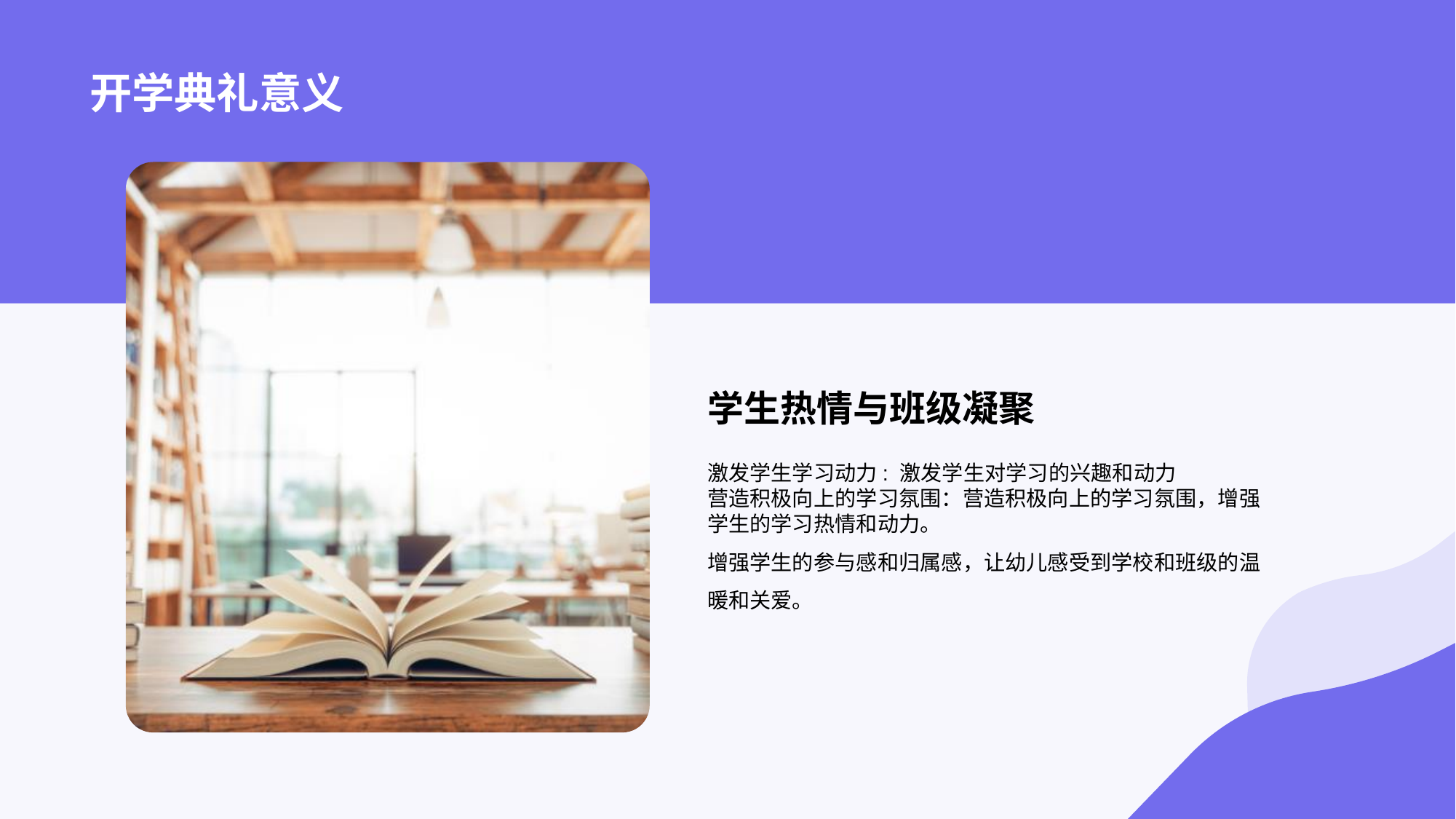

# 开学典礼意义

学生热情与班级凝聚
激发学生学习动力: 激发学生对学习的兴趣和动力
营造积极向上的学习氛围：营造积极向上的学习氛围，增强学生的学习热情和动力。
增强学生的参与感和归属感，让幼儿感受到学校和班级的温暖和关爱。